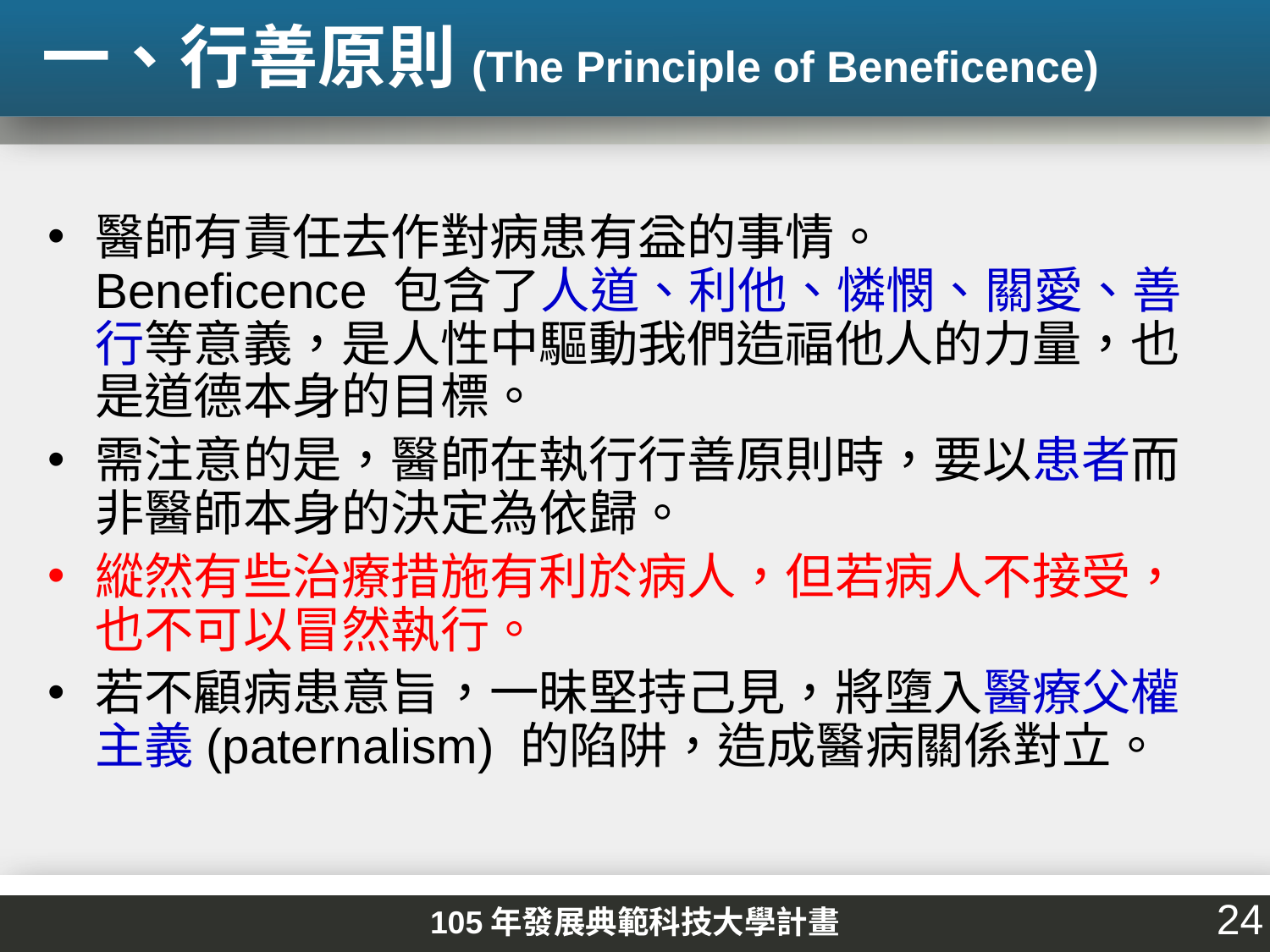

一、行善原則(The Principle of Beneficence)
醫師有責任去作對病患有益的事情。
Beneficence 包含了人道、利他、憐憫、關愛、善行等意義，是人性中驅動我們造福他人的力量，也是道德本身的目標。
需注意的是，醫師在執行行善原則時，要以患者而非醫師本身的決定為依歸。
縱然有些治療措施有利於病人，但若病人不接受，也不可以冒然執行。
若不顧病患意旨，一昧堅持己見，將墮入醫療父權主義(paternalism) 的陷阱，造成醫病關係對立。